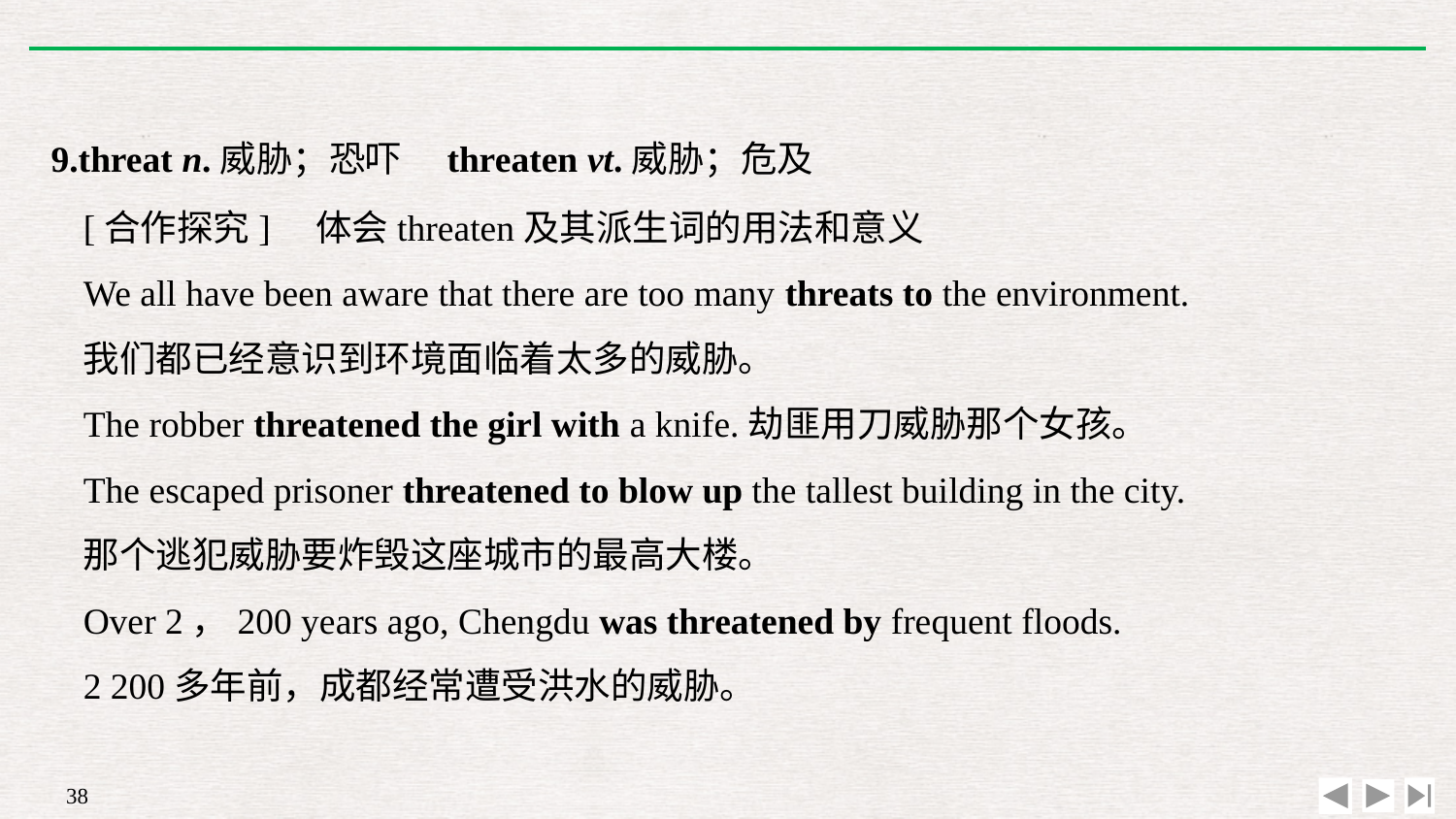

9.threat n.威胁；恐吓　threaten vt.威胁；危及
[合作探究]　体会threaten及其派生词的用法和意义
We all have been aware that there are too many threats to the environment.
我们都已经意识到环境面临着太多的威胁。
The robber threatened the girl with a knife.劫匪用刀威胁那个女孩。
The escaped prisoner threatened to blow up the tallest building in the city.
那个逃犯威胁要炸毁这座城市的最高大楼。
Over 2，200 years ago, Chengdu was threatened by frequent floods.
2 200多年前，成都经常遭受洪水的威胁。